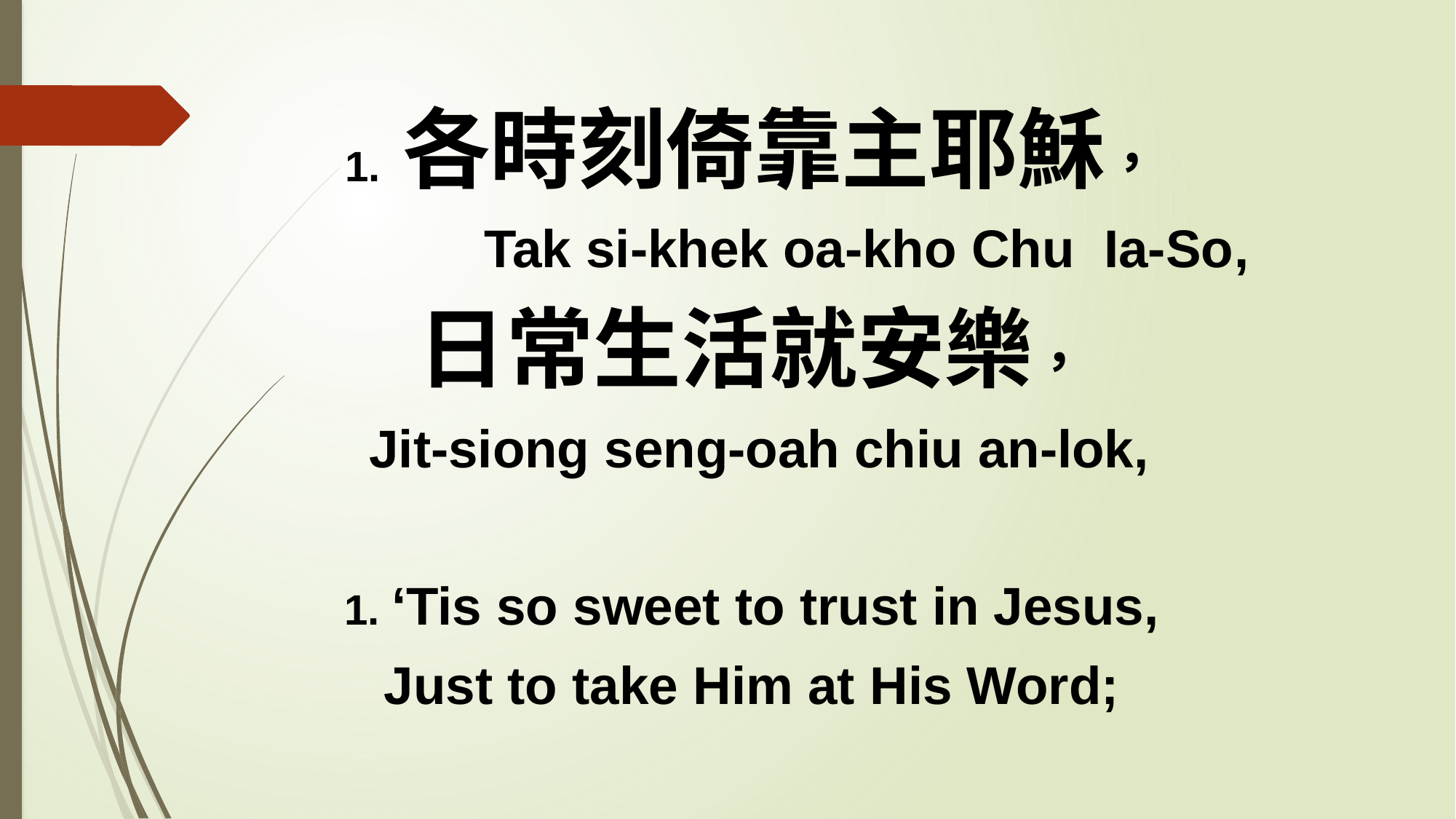

1. 各時刻倚靠主耶穌，
                      Tak si-khek oa-kho Chu  Ia-So,
日常生活就安樂，
 Jit-siong seng-oah chiu an-lok,

1. ‘Tis so sweet to trust in Jesus,
Just to take Him at His Word;